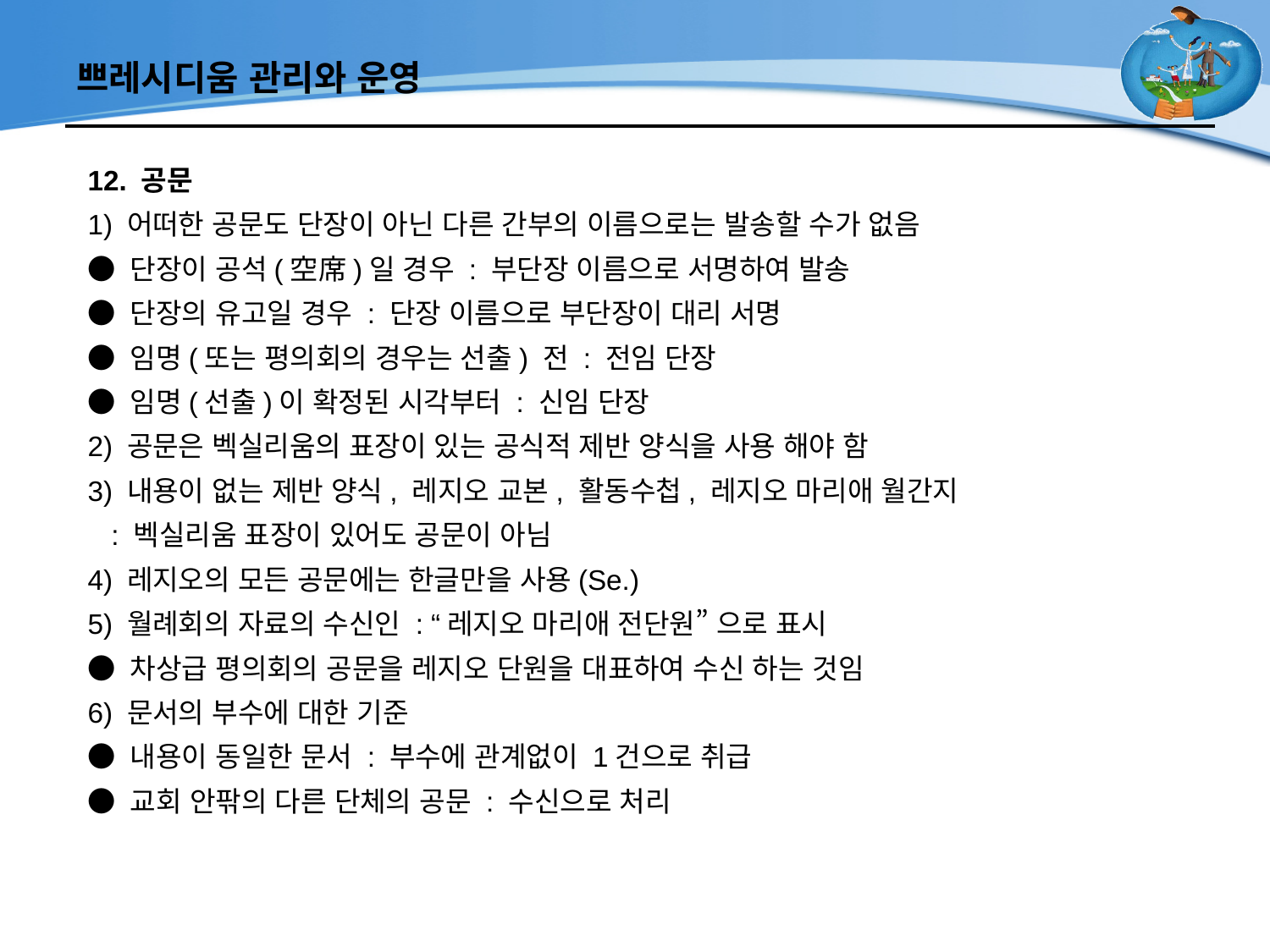

# 쁘레시디움 관리와 운영
12. 공문
1) 어떠한 공문도 단장이 아닌 다른 간부의 이름으로는 발송할 수가 없음
● 단장이 공석(空席)일 경우 : 부단장 이름으로 서명하여 발송
● 단장의 유고일 경우 : 단장 이름으로 부단장이 대리 서명
● 임명(또는 평의회의 경우는 선출) 전 : 전임 단장
● 임명(선출)이 확정된 시각부터 : 신임 단장
2) 공문은 벡실리움의 표장이 있는 공식적 제반 양식을 사용 해야 함
3) 내용이 없는 제반 양식, 레지오 교본, 활동수첩, 레지오 마리애 월간지
   : 벡실리움 표장이 있어도 공문이 아님
4) 레지오의 모든 공문에는 한글만을 사용(Se.)
5) 월례회의 자료의 수신인 : “레지오 마리애 전단원” 으로 표시
● 차상급 평의회의 공문을 레지오 단원을 대표하여 수신 하는 것임
6) 문서의 부수에 대한 기준
● 내용이 동일한 문서 : 부수에 관계없이 1건으로 취급
● 교회 안팎의 다른 단체의 공문 : 수신으로 처리